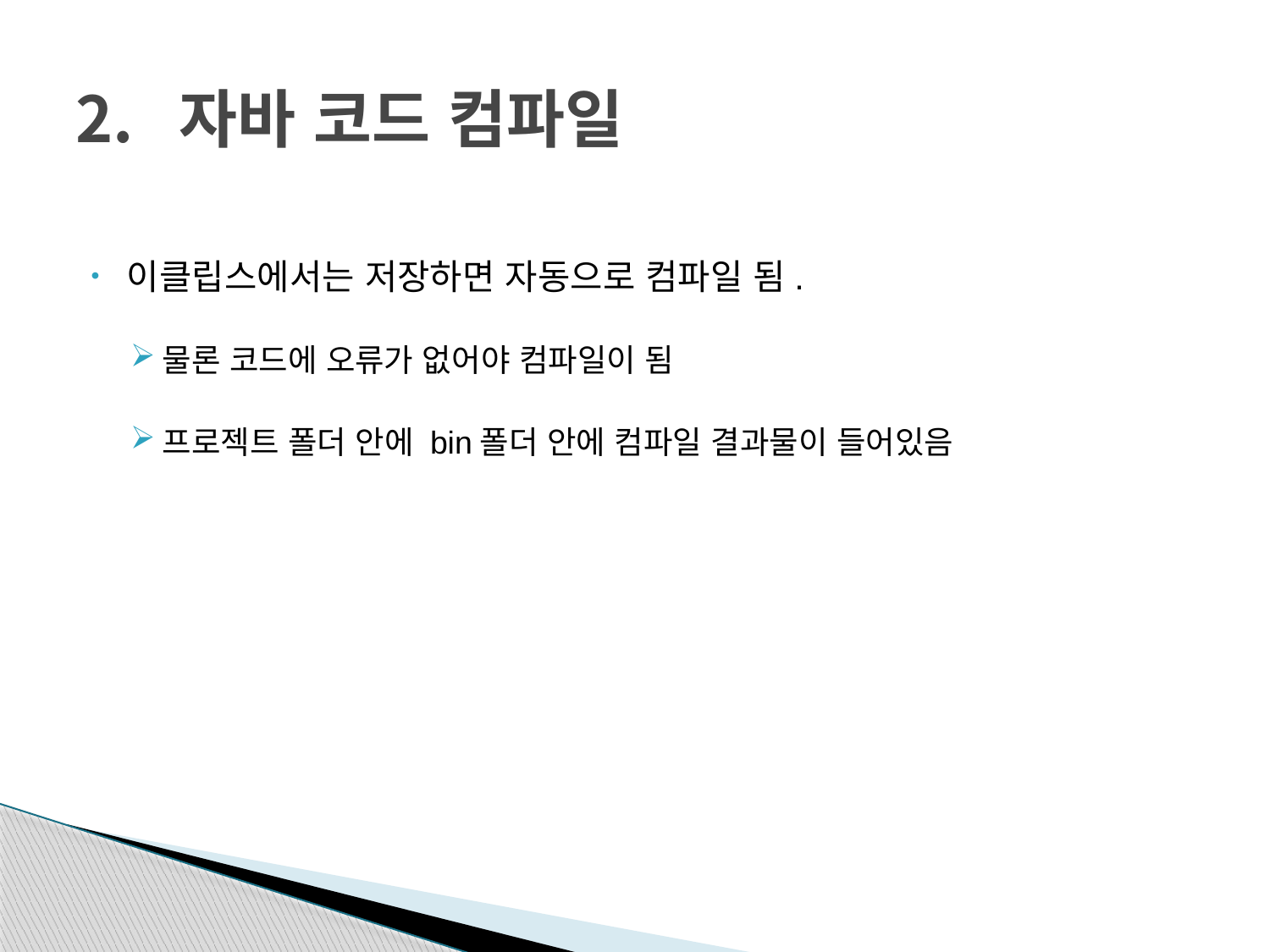

# 자바 코드 컴파일
이클립스에서는 저장하면 자동으로 컴파일 됨.
물론 코드에 오류가 없어야 컴파일이 됨
프로젝트 폴더 안에 bin폴더 안에 컴파일 결과물이 들어있음